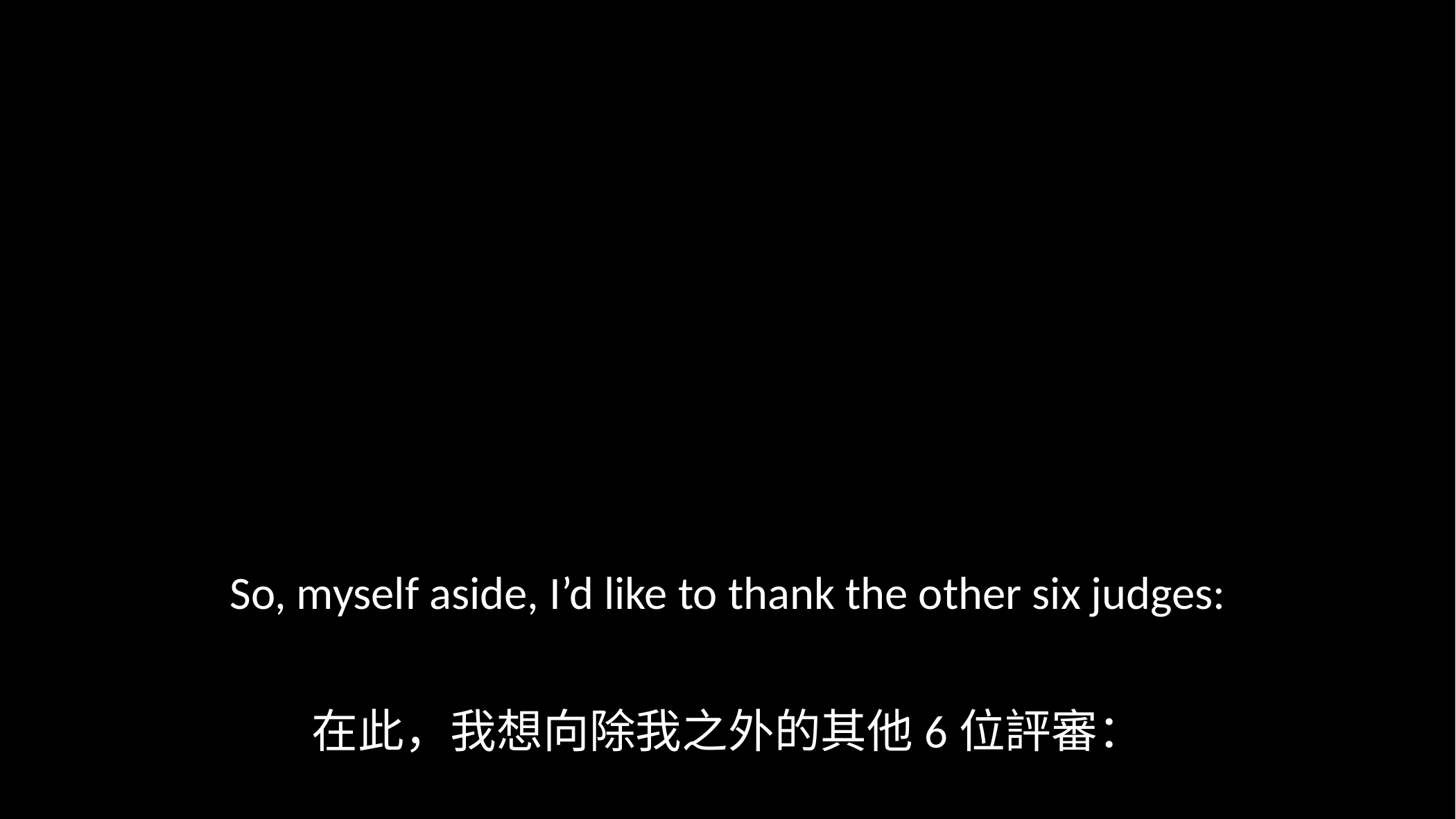

So, myself aside, I’d like to thank the other six judges:

在此，我想向除我之外的其他6位評審：